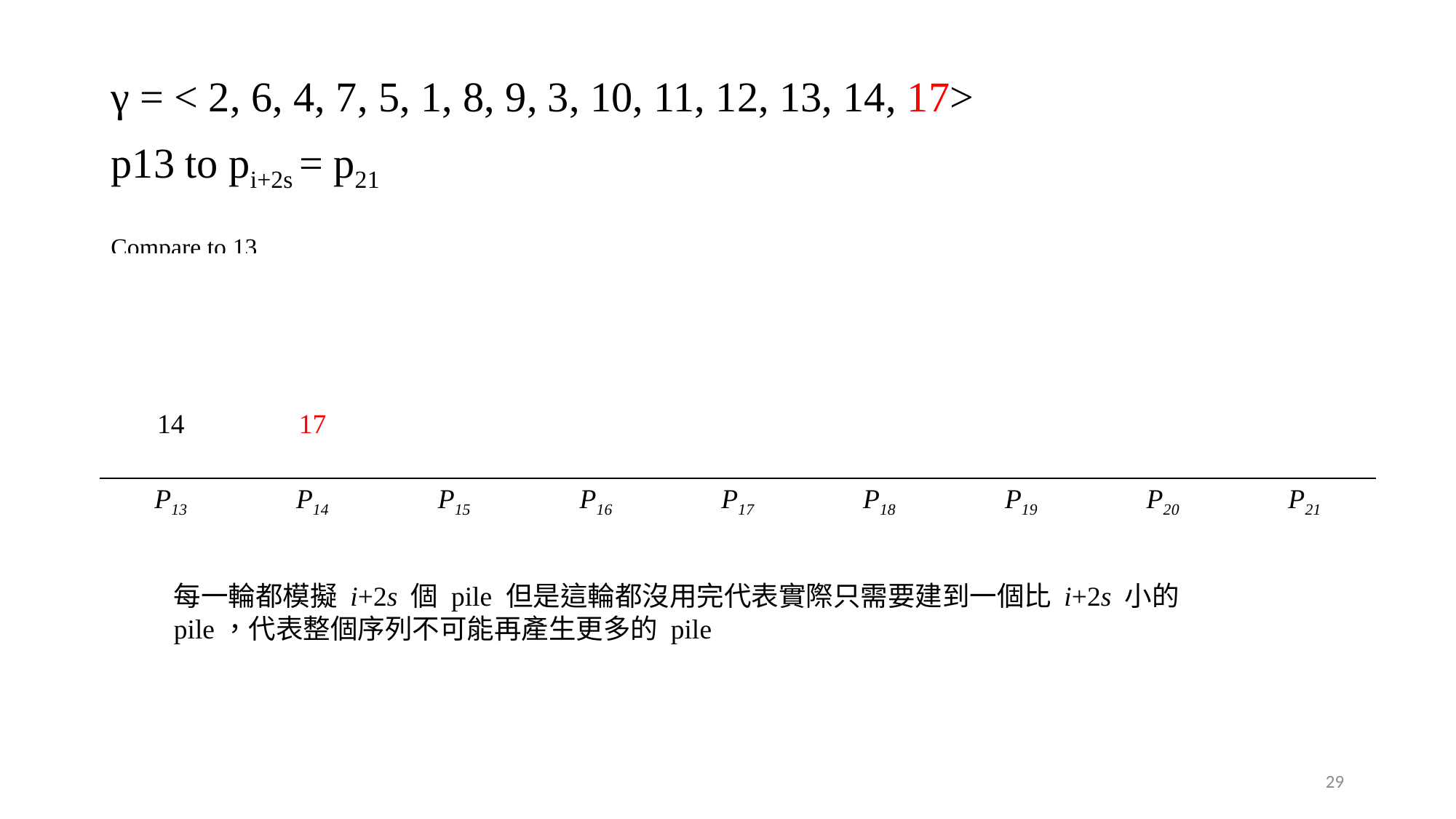

γ = < 2, 6, 4, 7, 5, 1, 8, 9, 3, 10, 11, 12, 13, 14, 17>
p13 to pi+2s = p21
Compare to 13
|  |  |  |  |  |  |  |  |  |
| --- | --- | --- | --- | --- | --- | --- | --- | --- |
|  |  |  |  |  |  |  |  |  |
| 14 | 17 |  |  |  |  |  |  |  |
| P13 | P14 | P15 | P16 | P17 | P18 | P19 | P20 | P21 |
每一輪都模擬 i+2s 個 pile 但是這輪都沒用完代表實際只需要建到一個比 i+2s 小的 pile，代表整個序列不可能再產生更多的 pile
29